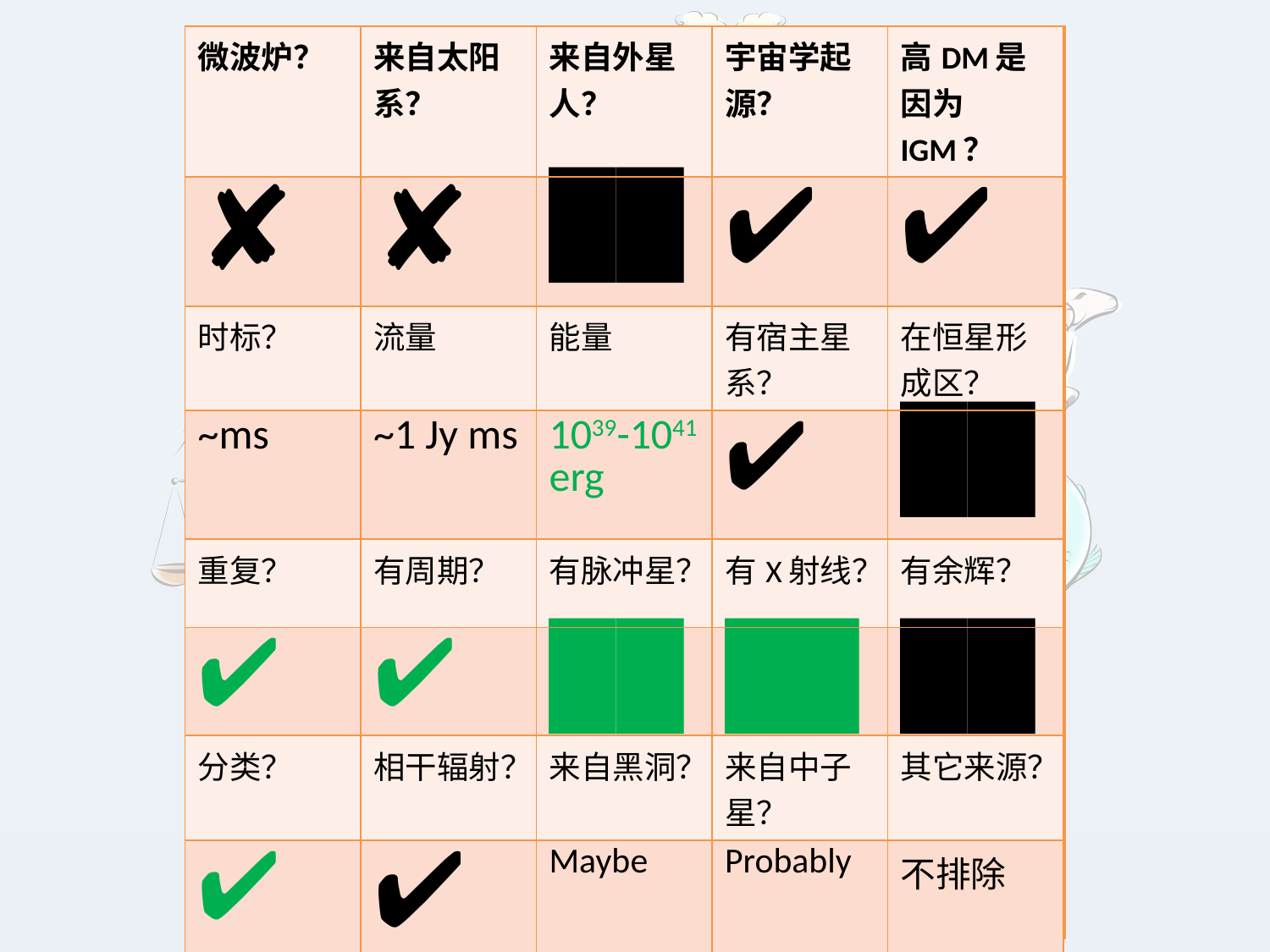

| 微波炉？ | 来自太阳系？ | 来自外星人？ | 宇宙学起源？ | 高DM是因为IGM？ |
| --- | --- | --- | --- | --- |
| ✘ | ✘ | ██ | ✔ | ✔ |
| 时标？ | 流量 | 能量 | 有宿主星系？ | 在恒星形成区？ |
| ~ms | ~1 Jy ms | 1039-1041 erg | ✔ | ██ |
| 重复？ | 有周期？ | 有脉冲星？ | 有X射线？ | 有余辉？ |
| ✔ | ✔ | ██ | ██ | ██ |
| 分类？ | 相干辐射？ | 来自黑洞？ | 来自中子星？ | 其它来源？ |
| ✔ | ✔ | Maybe | Probably | 不排除 |
| 微波炉？ | 来自太阳系？ | 来自外星人？ | 宇宙学起源？ | 高DM是因为IGM？ |
| --- | --- | --- | --- | --- |
| ✘ | ✘ | ██ | ✔ | ✔ |
| 时标？ | 流量 | 能量 | 有宿主星系？ | 在恒星形成区？ |
| ~ms | ~1 Jy ms | 1039-1041 erg | ✔ | ██ |
| 重复？ | 有周期？ | 有脉冲星？ | 有X射线？ | 有余辉？ |
| ✔ | ██ | ██ | ██ | ██ |
| 分类？ | 相干辐射？ | 来自黑洞？ | 来自中子星？ | 其它来源？ |
| ✔ | ✔ | ██ | ██ | ██ |